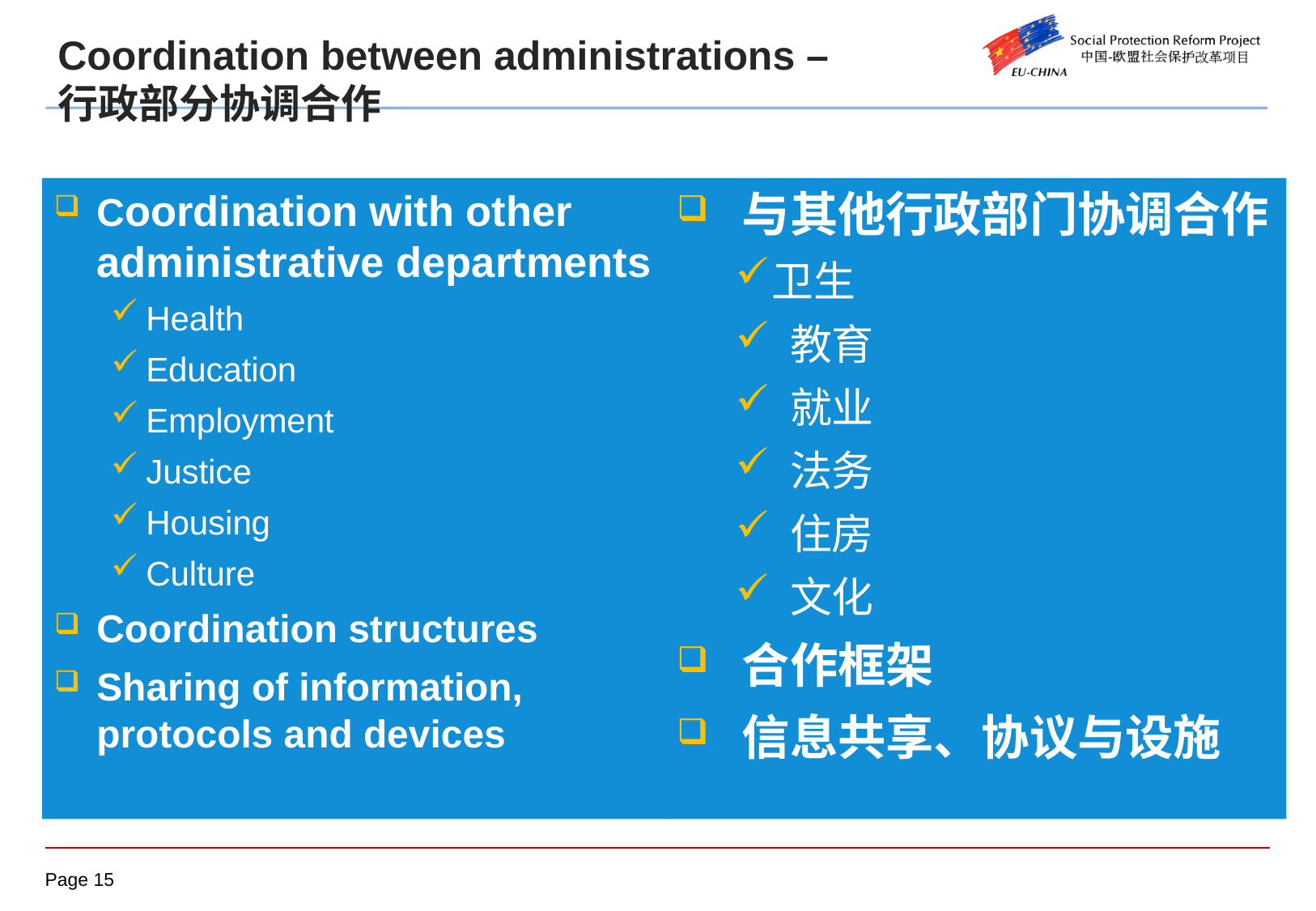

Coordination between administrations –
行政部分协调合作
Coordination with other administrative departments
Health
Education
Employment
Justice
Housing
Culture
Coordination structures
Sharing of information, protocols and devices

 与其他行政部门协调合作
卫生
 教育
 就业
 法务
 住房
 文化
 合作框架
 信息共享、协议与设施